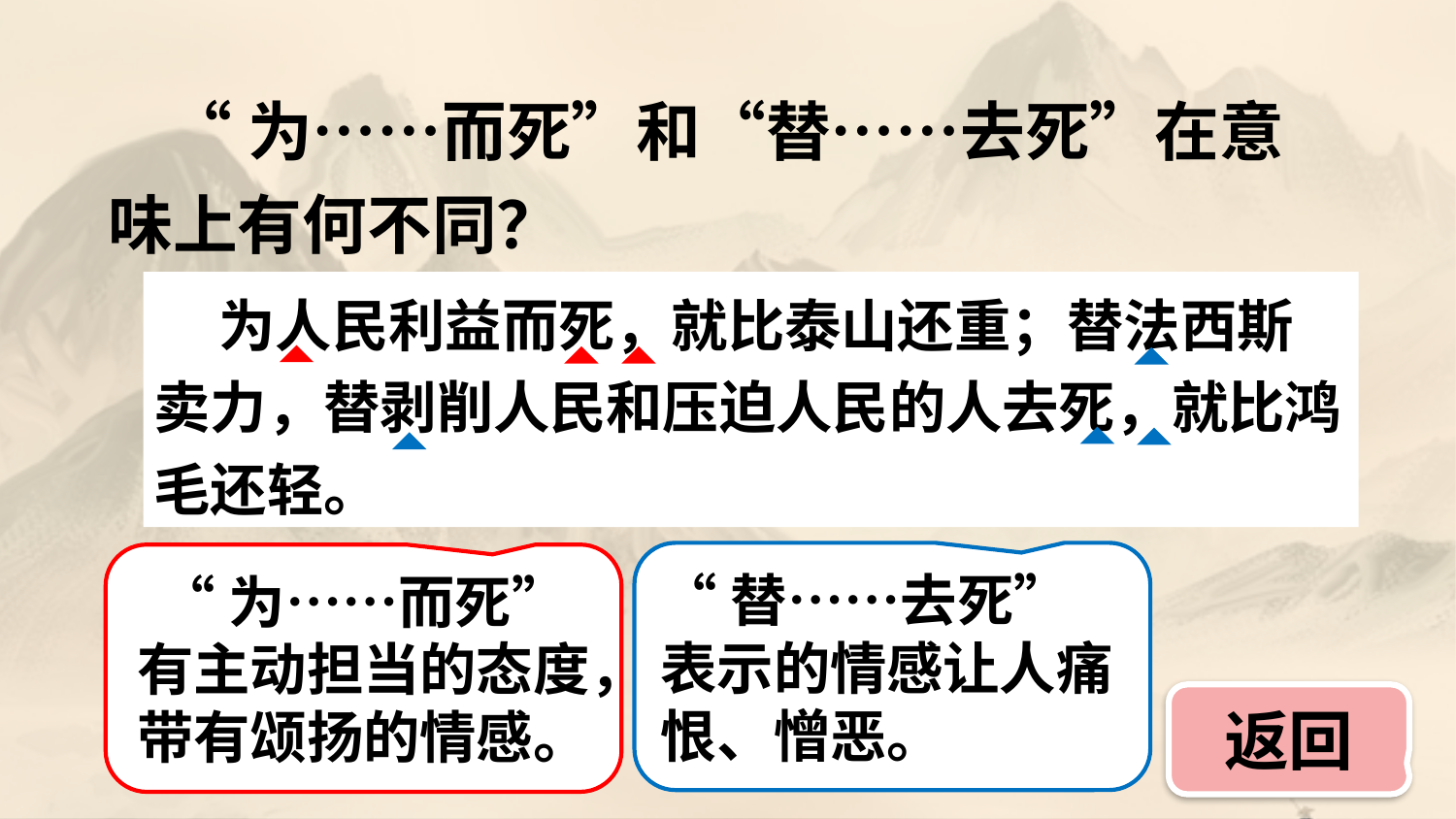

“为……而死”和“替……去死”在意味上有何不同？
    为人民利益而死，就比泰山还重；替法西斯卖力，替剥削人民和压迫人民的人去死，就比鸿毛还轻。

“替……去死”表示的情感让人痛恨、憎恶。
“为……而死”有主动担当的态度，带有颂扬的情感。
返回